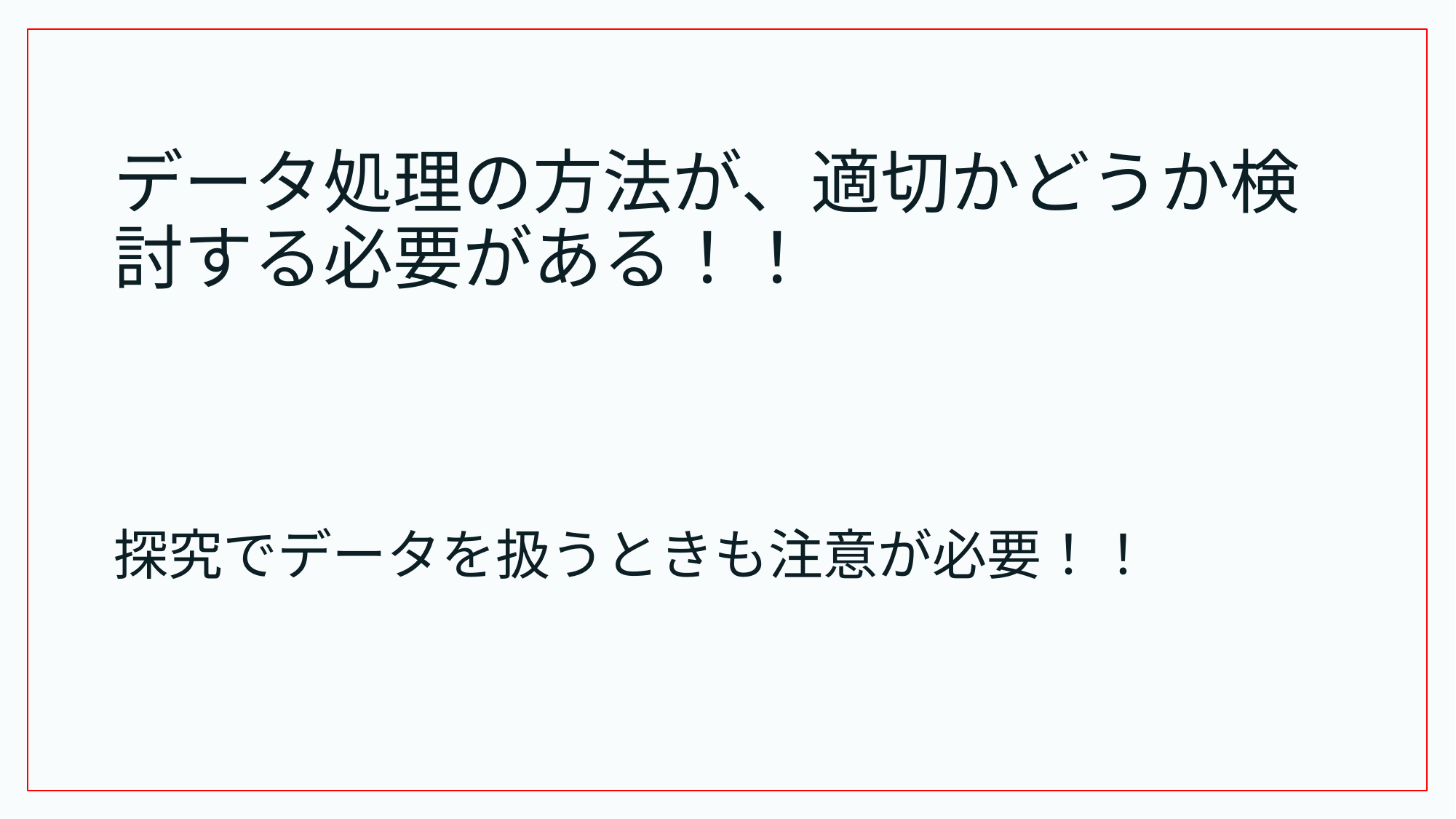

# データ処理の方法が、適切かどうか検討する必要がある！！
探究でデータを扱うときも注意が必要！！